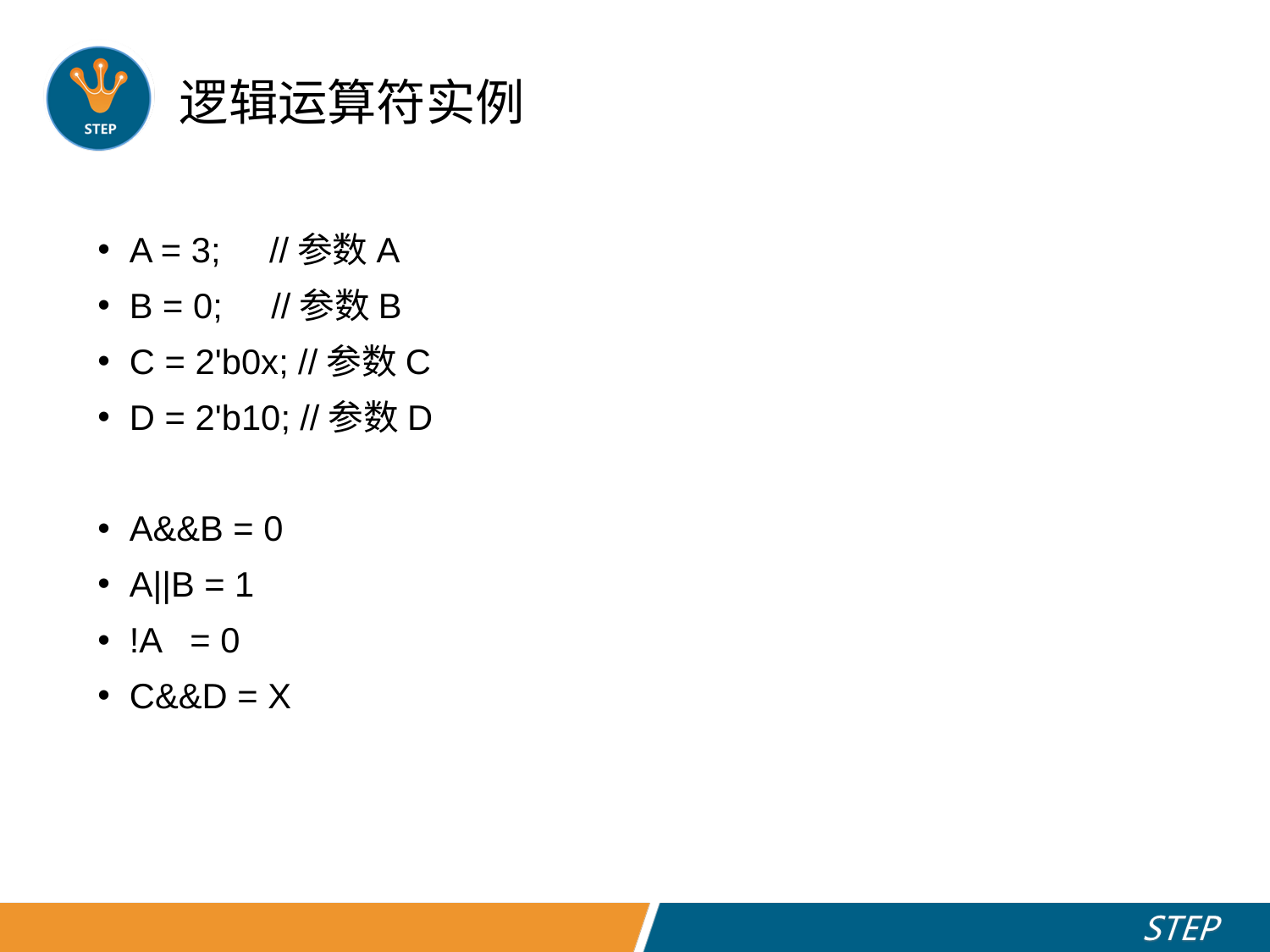

# 逻辑运算符实例
A = 3;     //参数A
B = 0;     //参数B
C = 2'b0x; //参数C
D = 2'b10; //参数D

A&&B = 0
A||B = 1
!A   = 0
C&&D = X